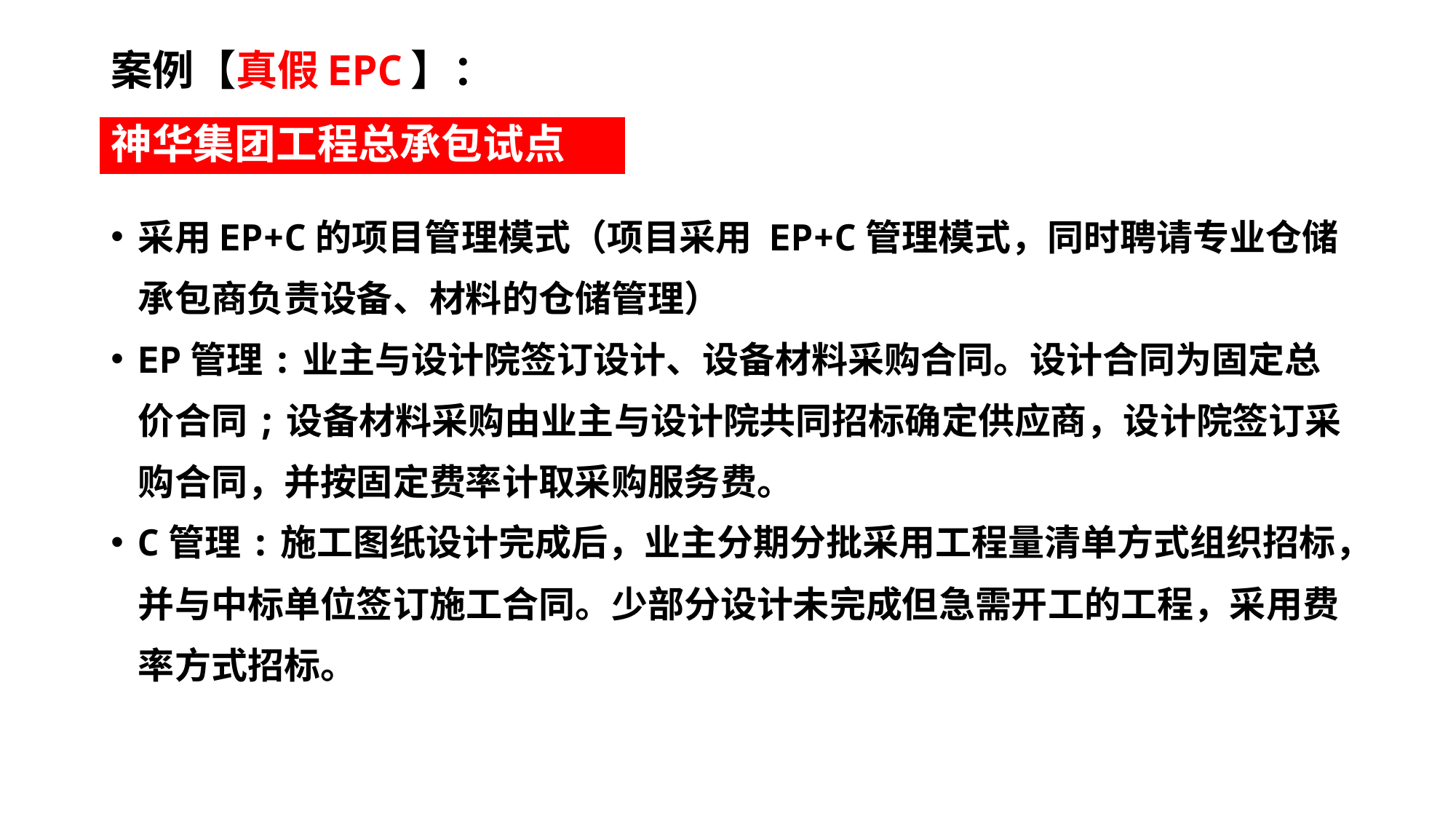

# 案例【真假EPC】：
神华集团工程总承包试点
采用EP+C的项目管理模式（项目采用 EP+C管理模式，同时聘请专业仓储承包商负责设备、材料的仓储管理）
EP管理:业主与设计院签订设计、设备材料采购合同。设计合同为固定总价合同;设备材料采购由业主与设计院共同招标确定供应商，设计院签订采购合同，并按固定费率计取采购服务费。
C管理:施工图纸设计完成后，业主分期分批采用工程量清单方式组织招标，并与中标单位签订施工合同。少部分设计未完成但急需开工的工程，采用费率方式招标。